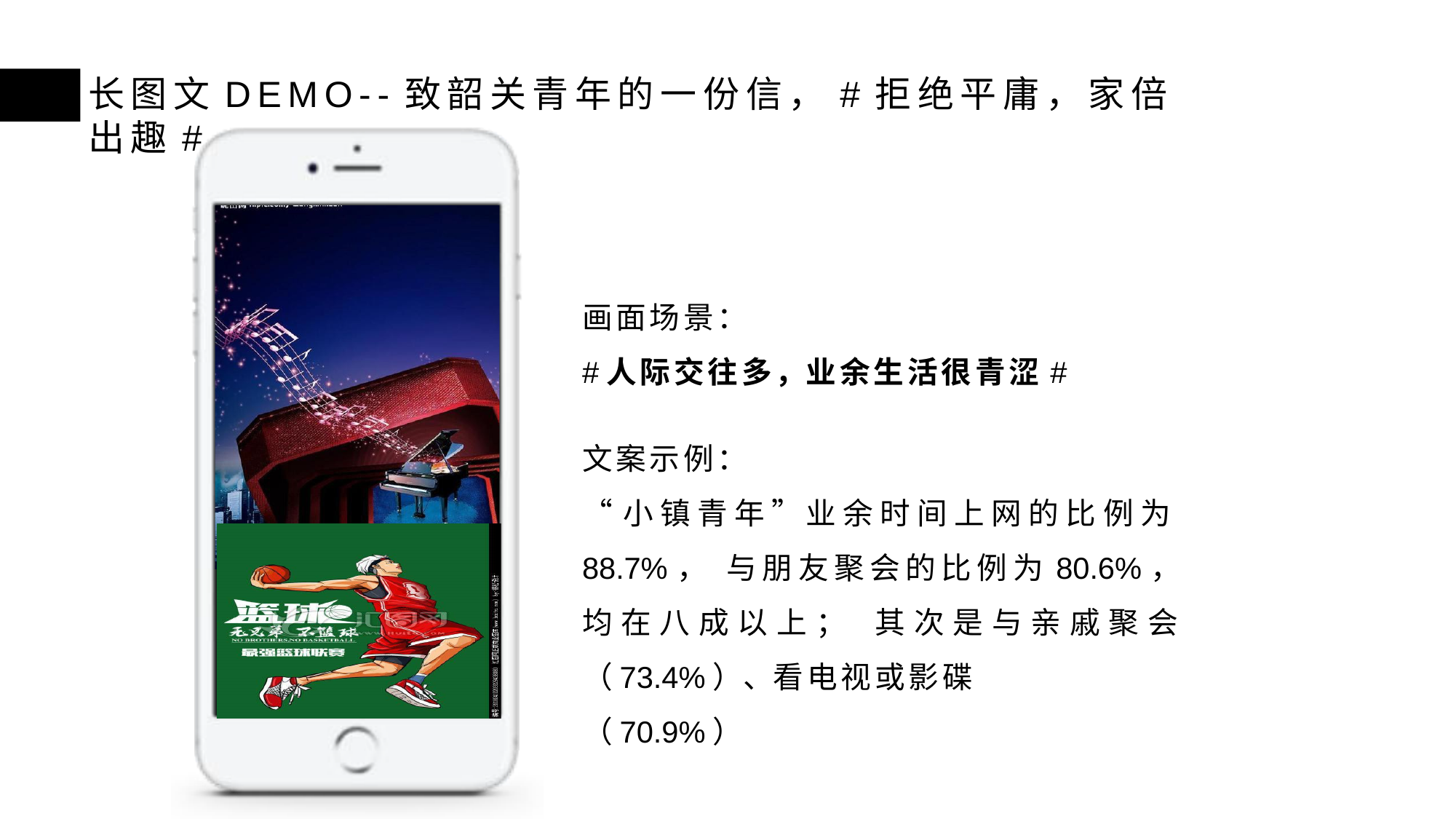

# 长图文DEMO--致韶关青年的一份信，#拒绝平庸，家倍出趣#

画面场景：
#人际交往多，业余生活很青涩#

文案示例：
“小镇青年”业余时间上网的比例为88.7%，  与朋友聚会的比例为80.6%，均在八成以上；  其次是与亲戚聚会（73.4%）、看电视或影碟
（70.9%）